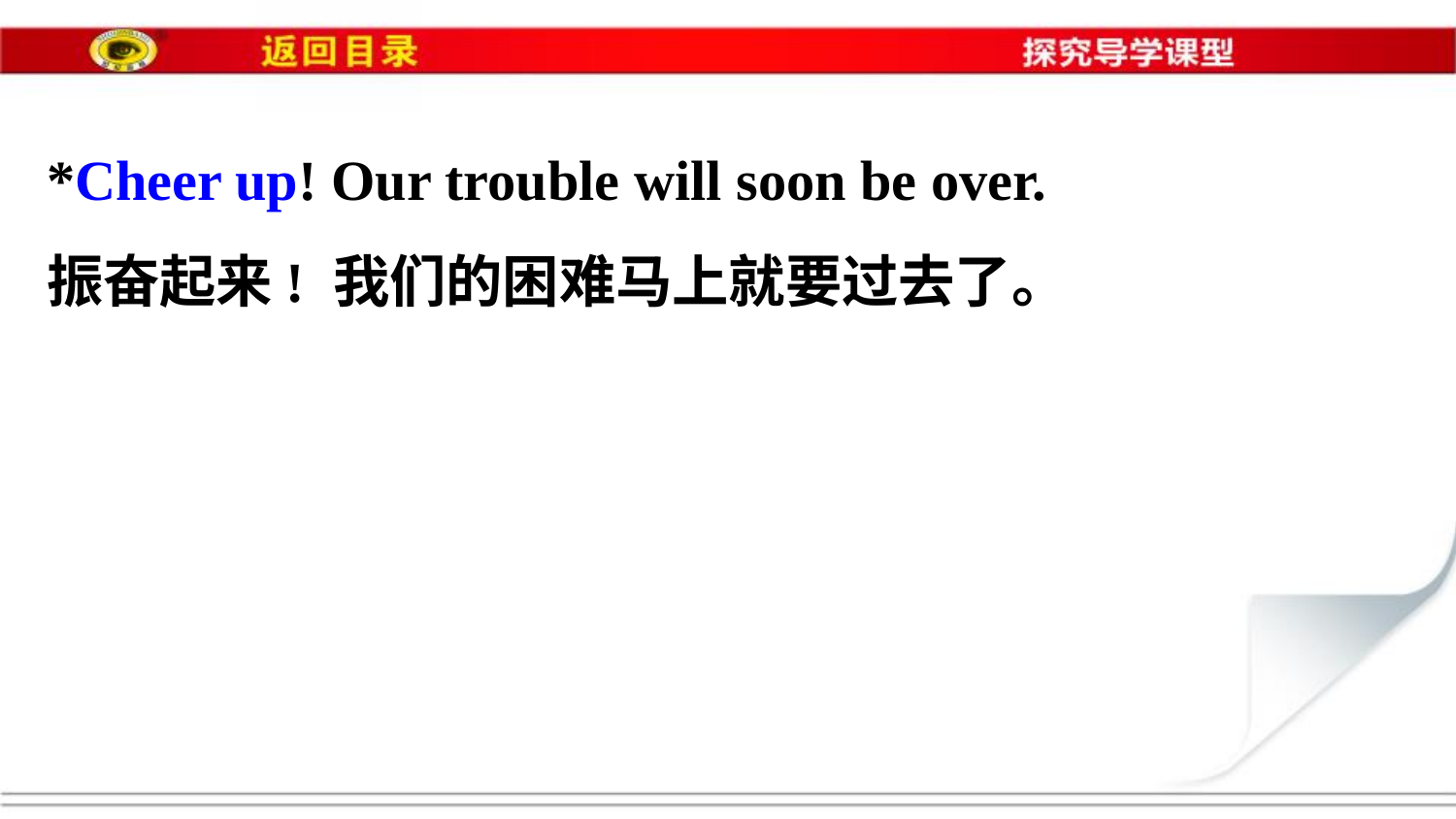

*Cheer up! Our trouble will soon be over.
振奋起来! 我们的困难马上就要过去了。